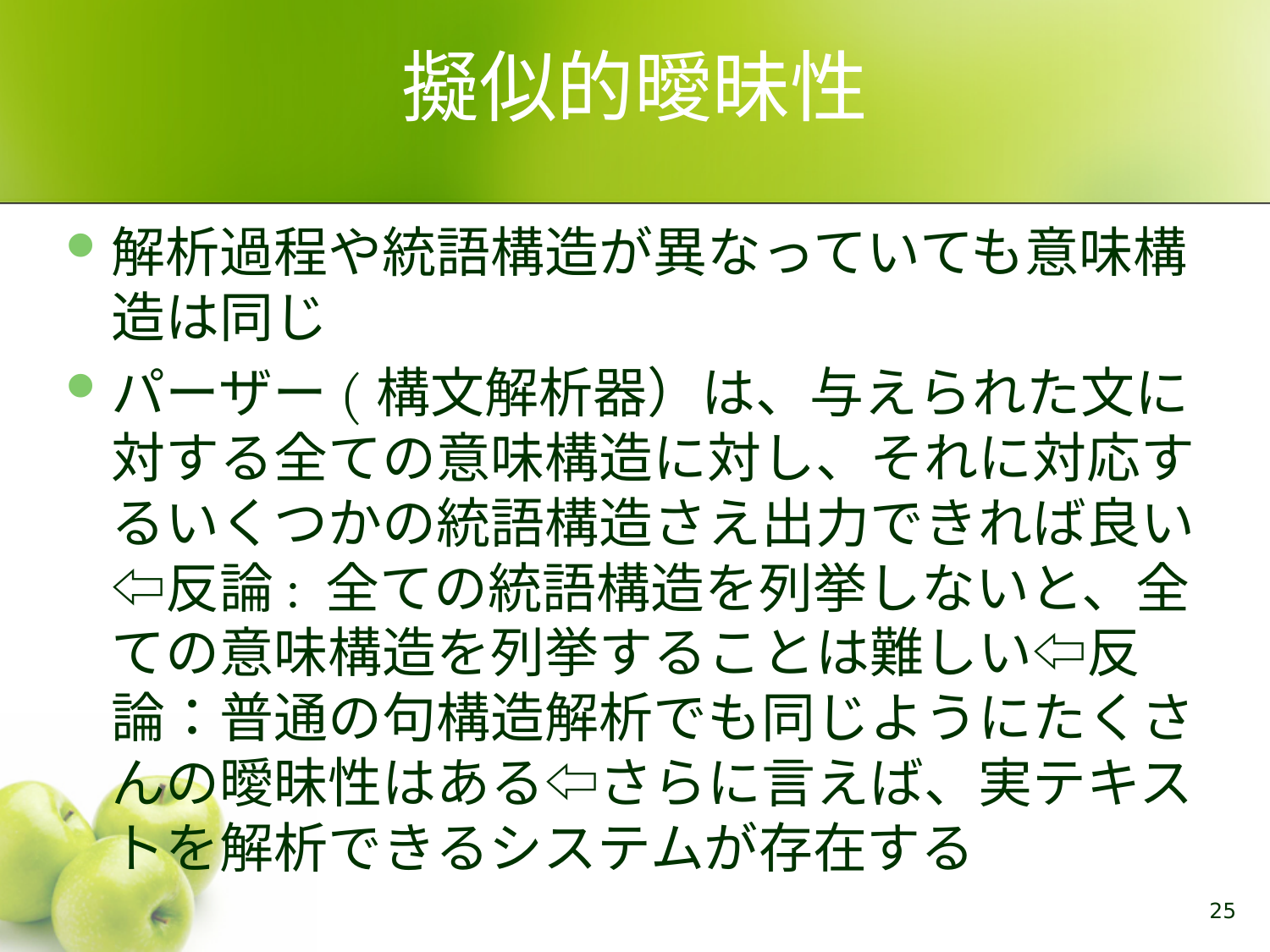

# 擬似的曖昧性
解析過程や統語構造が異なっていても意味構造は同じ
パーザー(構文解析器）は、与えられた文に対する全ての意味構造に対し、それに対応するいくつかの統語構造さえ出力できれば良い⇦反論: 全ての統語構造を列挙しないと、全ての意味構造を列挙することは難しい⇦反論：普通の句構造解析でも同じようにたくさんの曖昧性はある⇦さらに言えば、実テキストを解析できるシステムが存在する
25